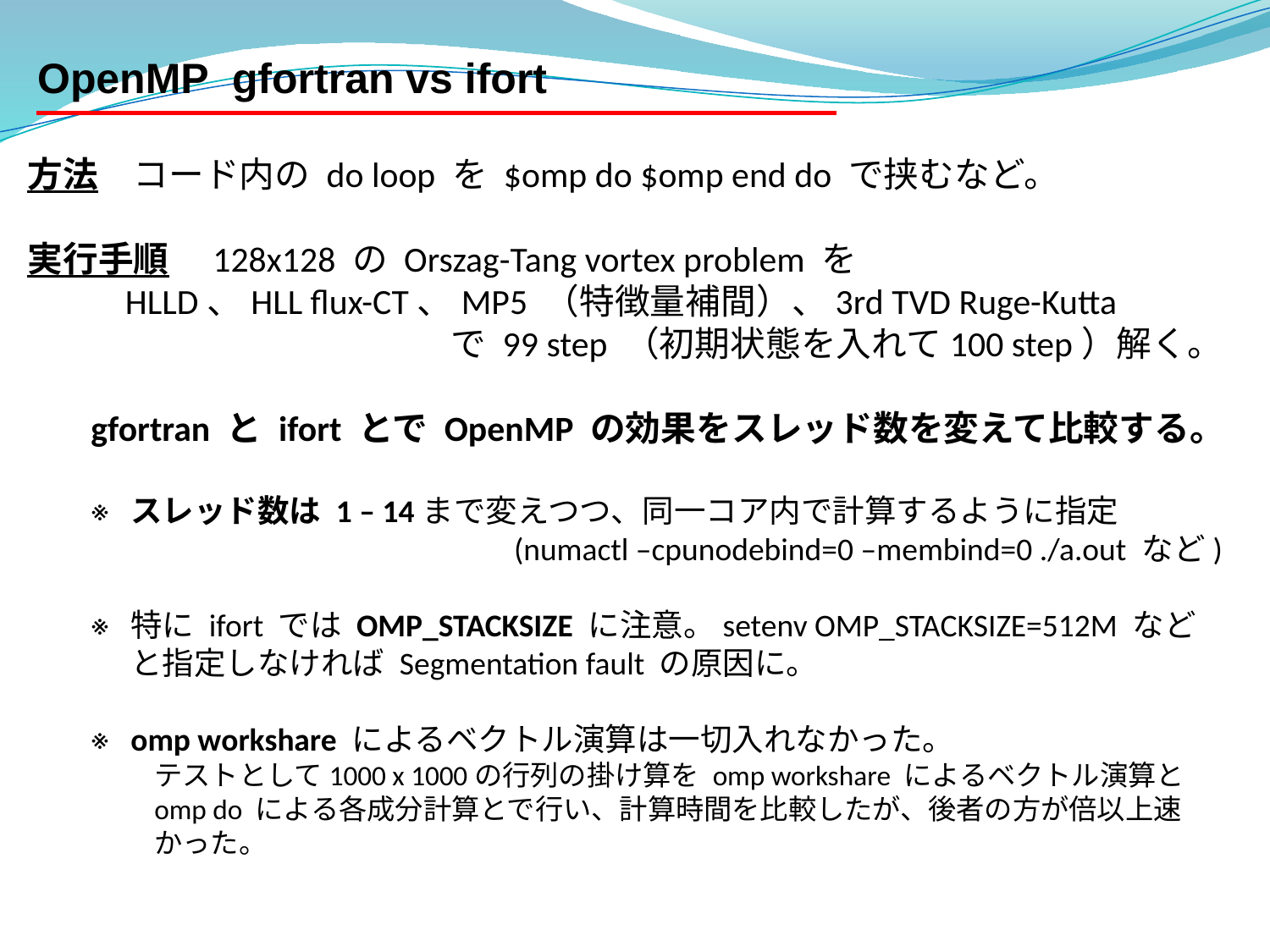

OpenMP  gfortran vs ifort
方法　コード内の do loop を $omp do $omp end do で挟むなど。

実行手順　128x128 の Orszag-Tang vortex problem を
HLLD、HLL flux-CT、MP5 （特徴量補間）、3rd TVD Ruge-Kutta
で 99 step （初期状態を入れて100 step）解く。

gfortran と ifort とで OpenMP の効果をスレッド数を変えて比較する。

スレッド数は 1 – 14まで変えつつ、同一コア内で計算するように指定
		(numactl –cpunodebind=0 –membind=0 ./a.out など)

特に ifort では OMP_STACKSIZE に注意。setenv OMP_STACKSIZE=512M などと指定しなければ Segmentation fault の原因に。

omp workshare によるベクトル演算は一切入れなかった。
テストとして1000 x 1000の行列の掛け算を omp workshare によるベクトル演算と omp do による各成分計算とで行い、計算時間を比較したが、後者の方が倍以上速かった。